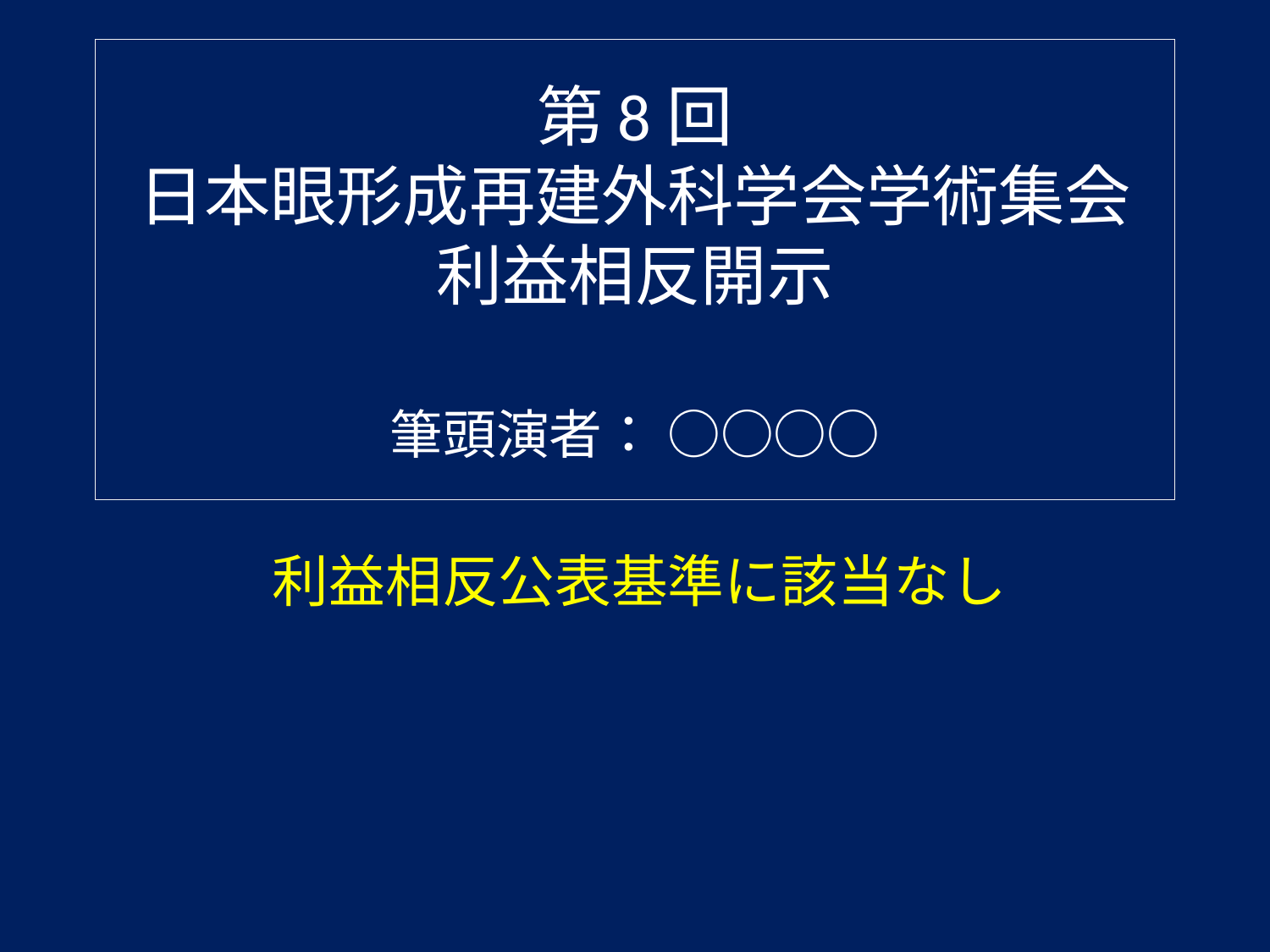

# 第8回 日本眼形成再建外科学会学術集会 利益相反開示 筆頭演者： ○○○○
利益相反公表基準に該当なし